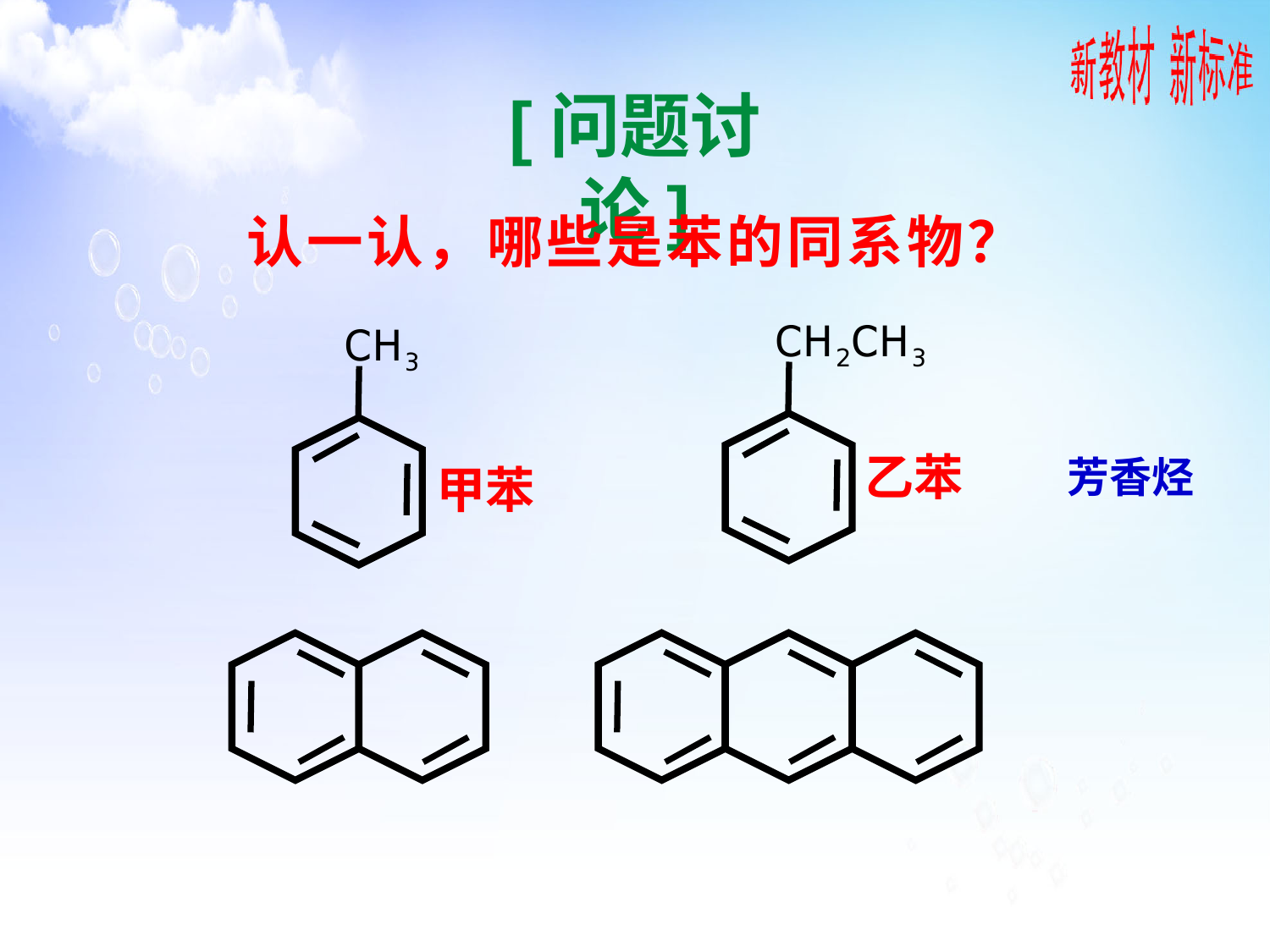

[问题讨论]
# 认一认，哪些是苯的同系物？
CH2CH3

CH3

乙苯
芳香烃
甲苯